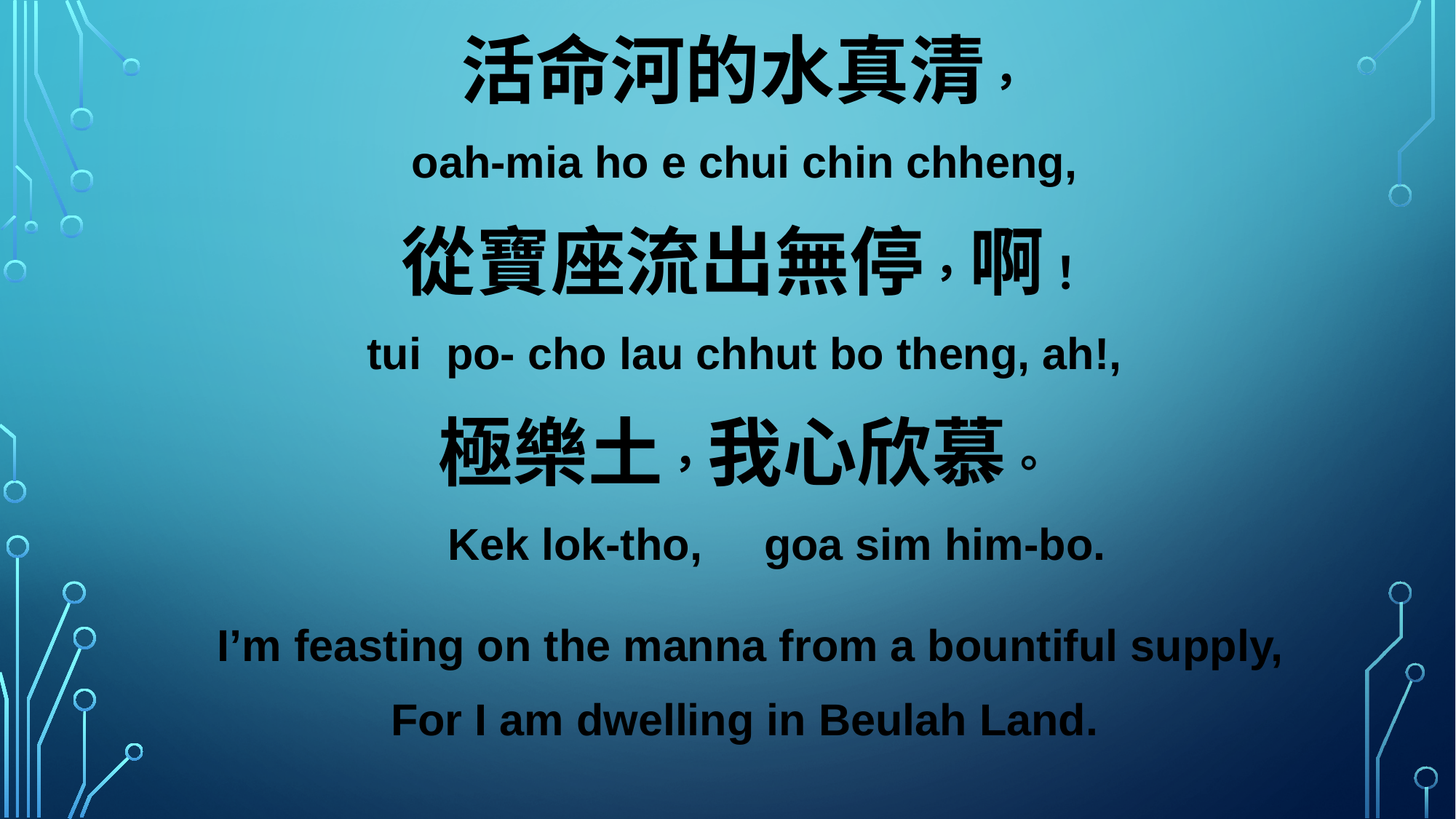

活命河的水真清，
oah-mia ho e chui chin chheng,
從寶座流出無停，啊！
tui  po- cho lau chhut bo theng, ah!,
極樂土，我心欣慕。
                    Kek lok-tho,     goa sim him-bo.

 I’m feasting on the manna from a bountiful supply,
For I am dwelling in Beulah Land.